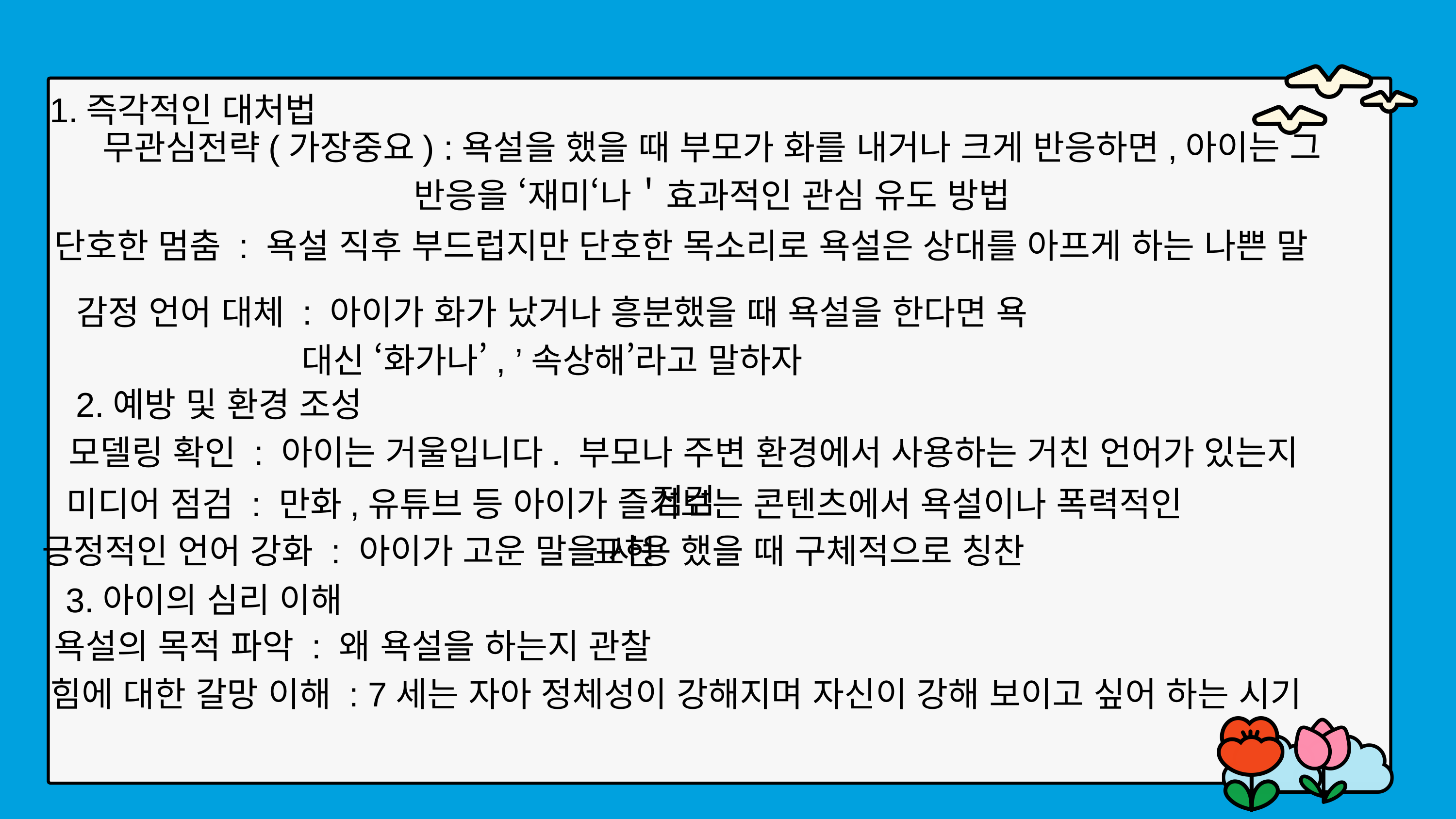

1.즉각적인 대처법
무관심전략(가장중요) :욕설을 했을 때 부모가 화를 내거나 크게 반응하면,아이는 그 반응을 ‘재미‘나＇효과적인 관심 유도 방법
단호한 멈춤 : 욕설 직후 부드럽지만 단호한 목소리로 욕설은 상대를 아프게 하는 나쁜 말
감정 언어 대체 : 아이가 화가 났거나 흥분했을 때 욕설을 한다면 욕 대신 ‘화가나’, ’속상해’라고 말하자

2.예방 및 환경 조성
모델링 확인 : 아이는 거울입니다. 부모나 주변 환경에서 사용하는 거친 언어가 있는지 점검
미디어 점검 : 만화,유튜브 등 아이가 즐겨보는 콘텐츠에서 욕설이나 폭력적인 표현
긍정적인 언어 강화 : 아이가 고운 말을 사용 했을 때 구체적으로 칭찬
3.아이의 심리 이해
욕설의 목적 파악 : 왜 욕설을 하는지 관찰
힘에 대한 갈망 이해 : 7세는 자아 정체성이 강해지며 자신이 강해 보이고 싶어 하는 시기